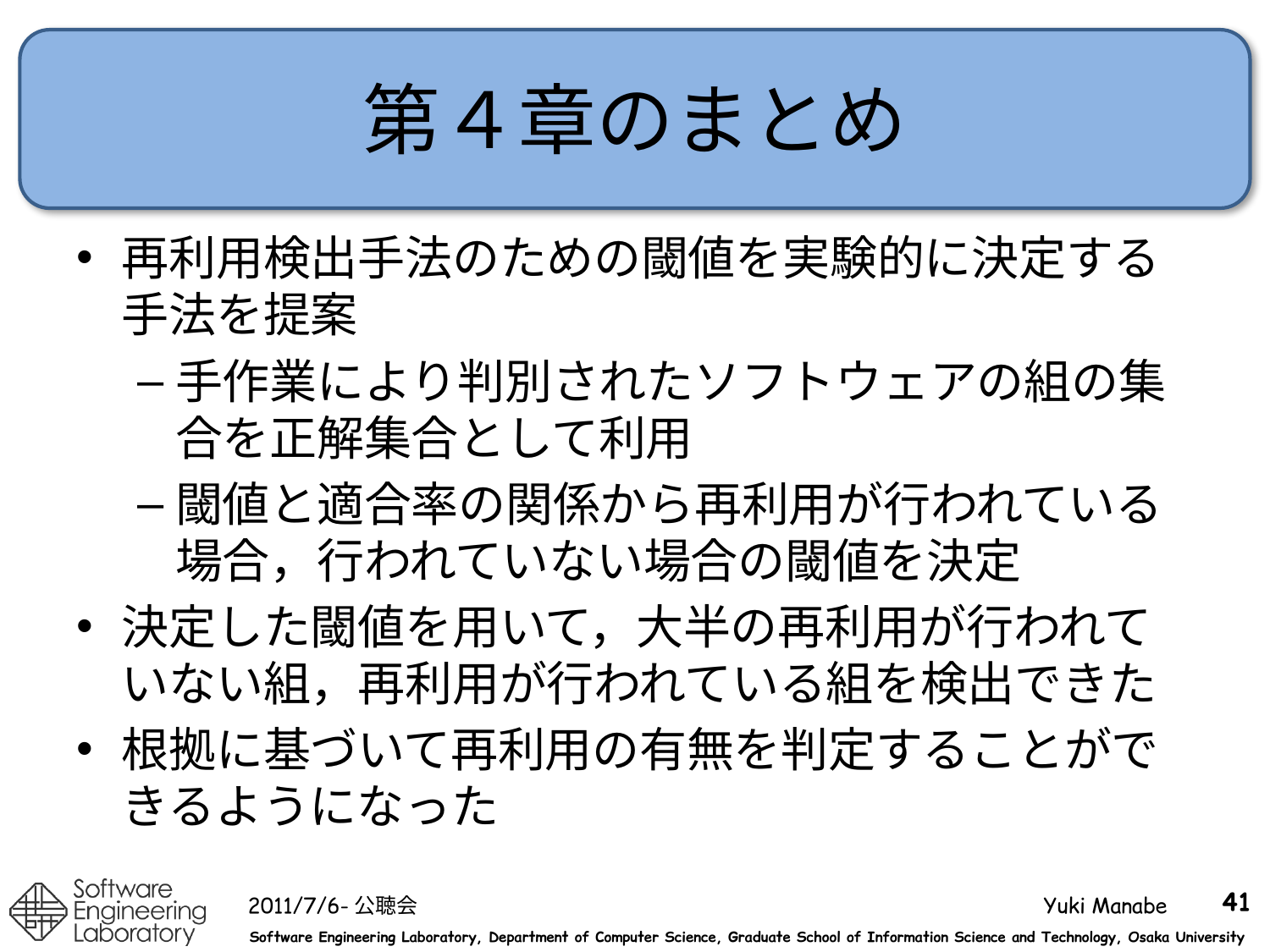

# 第４章のまとめ
再利用検出手法のための閾値を実験的に決定する手法を提案
手作業により判別されたソフトウェアの組の集合を正解集合として利用
閾値と適合率の関係から再利用が行われている場合，行われていない場合の閾値を決定
決定した閾値を用いて，大半の再利用が行われていない組，再利用が行われている組を検出できた
根拠に基づいて再利用の有無を判定することができるようになった
41
2011/7/6-公聴会
Yuki Manabe